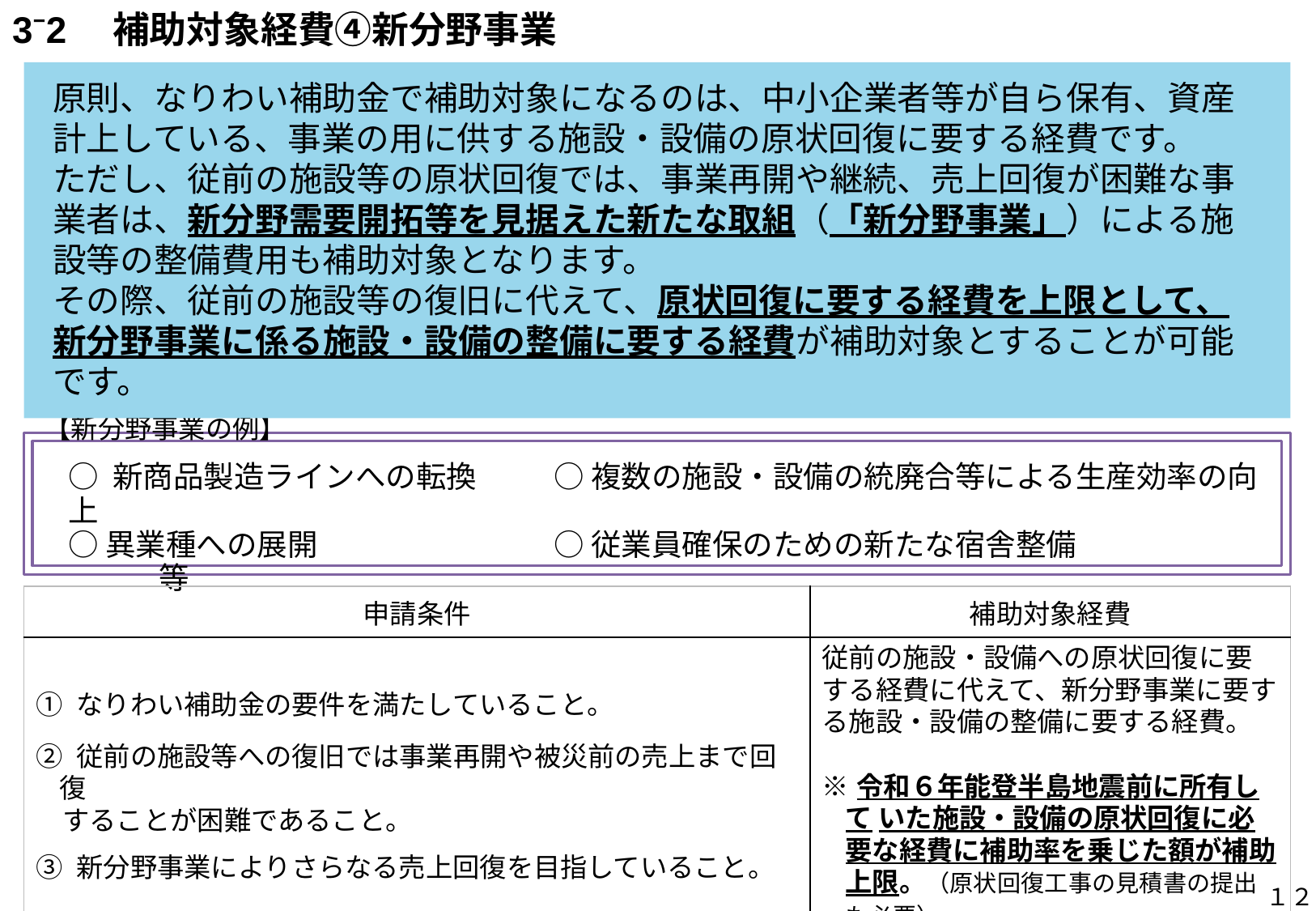

3⁻2　補助対象経費④新分野事業
原則、なりわい補助金で補助対象になるのは、中小企業者等が自ら保有、資産計上している、事業の用に供する施設・設備の原状回復に要する経費です。
ただし、従前の施設等の原状回復では、事業再開や継続、売上回復が困難な事業者は、新分野需要開拓等を見据えた新たな取組（「新分野事業」）による施設等の整備費用も補助対象となります。
その際、従前の施設等の復旧に代えて、原状回復に要する経費を上限として、新分野事業に係る施設・設備の整備に要する経費が補助対象とすることが可能です。
【新分野事業の例】

○ 新商品製造ラインへの転換	○ 複数の施設・設備の統廃合等による生産効率の向上
○ 異業種への展開		○ 従業員確保のための新たな宿舎整備　　　　　　　　　等
| 申請条件 | 補助対象経費 |
| --- | --- |
| ① なりわい補助金の要件を満たしていること。 　 ② 従前の施設等への復旧では事業再開や被災前の売上まで回復 　することが困難であること。 ③ 新分野事業によりさらなる売上回復を目指していること。 | 従前の施設・設備への原状回復に要する経費に代えて、新分野事業に要する施設・設備の整備に要する経費。 ※令和６年能登半島地震前に所有して いた施設・設備の原状回復に必要な経費に補助率を乗じた額が補助上限。（原状回復工事の見積書の提出も必要） |
　１２